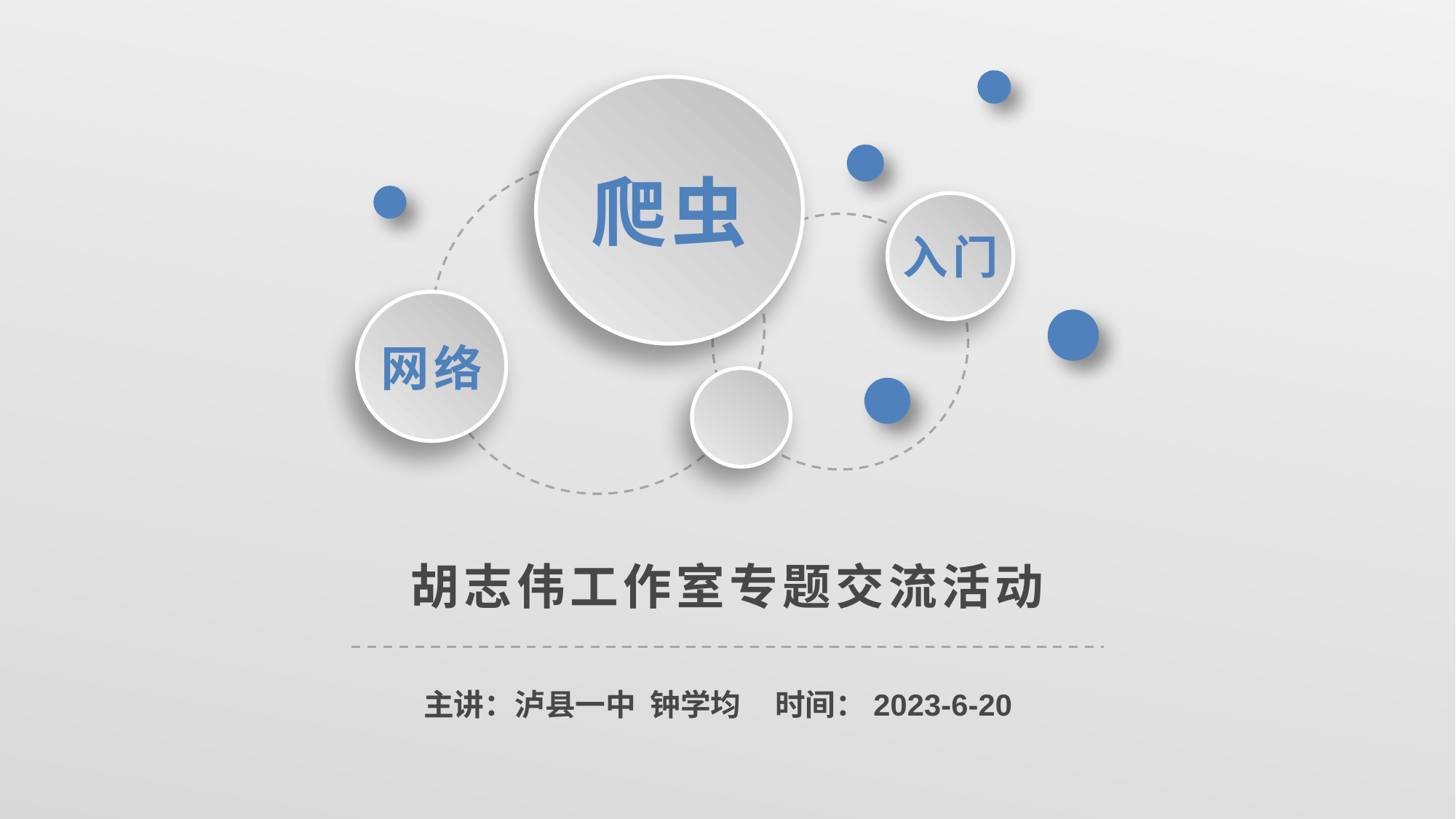

爬虫

入门

网络

胡志伟工作室专题交流活动
主讲：泸县一中  钟学均
时间：2023-6-20